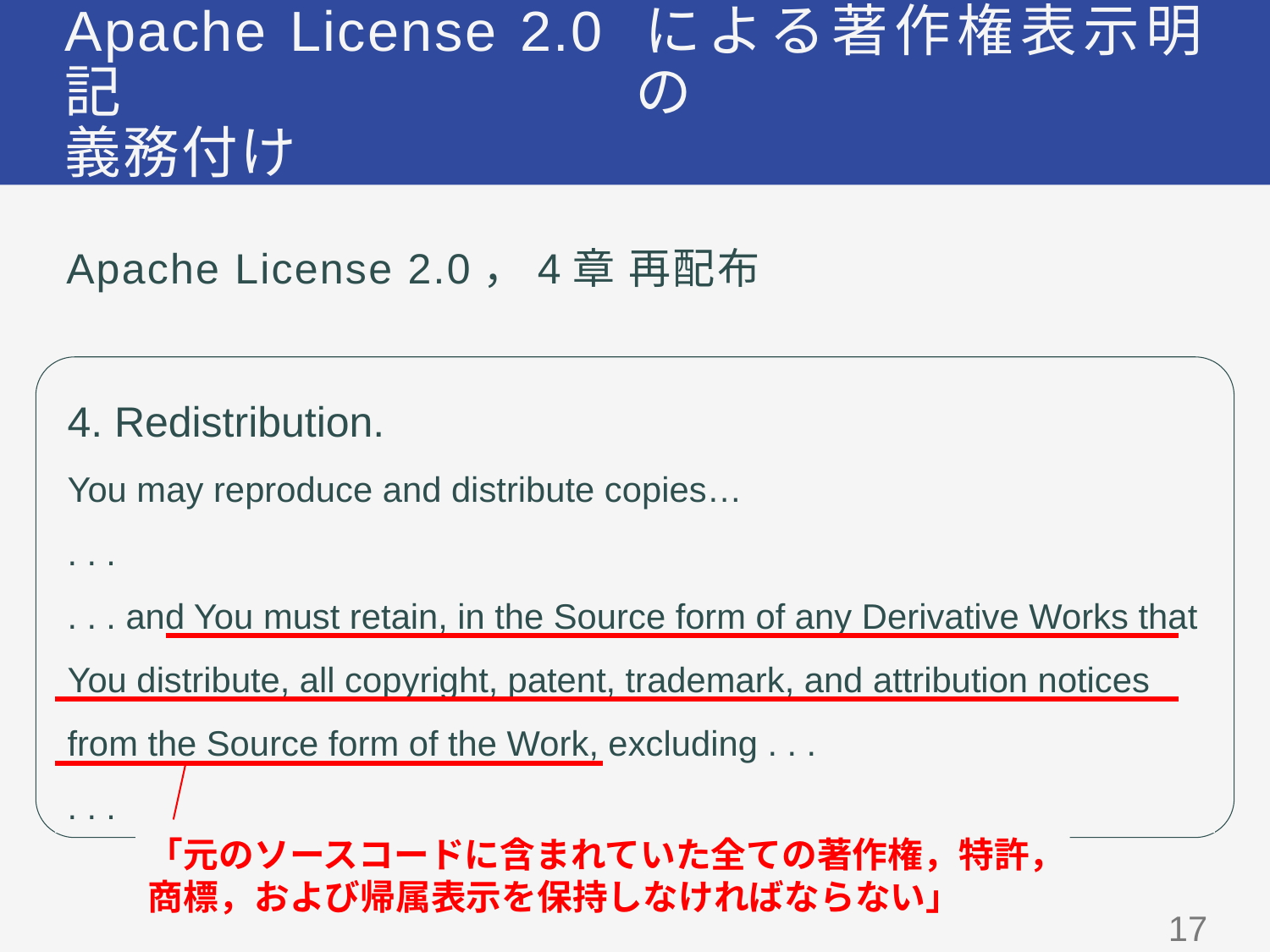

# Apache License 2.0 による著作権表示明記の 義務付け
Apache License 2.0，4章 再配布

4. Redistribution.
You may reproduce and distribute copies…
. . .
. . . and You must retain, in the Source form of any Derivative Works that You distribute, all copyright, patent, trademark, and attribution notices from the Source form of the Work, excluding . . .
. . .
「元のソースコードに含まれていた全ての著作権，特許，商標，および帰属表示を保持しなければならない」
17